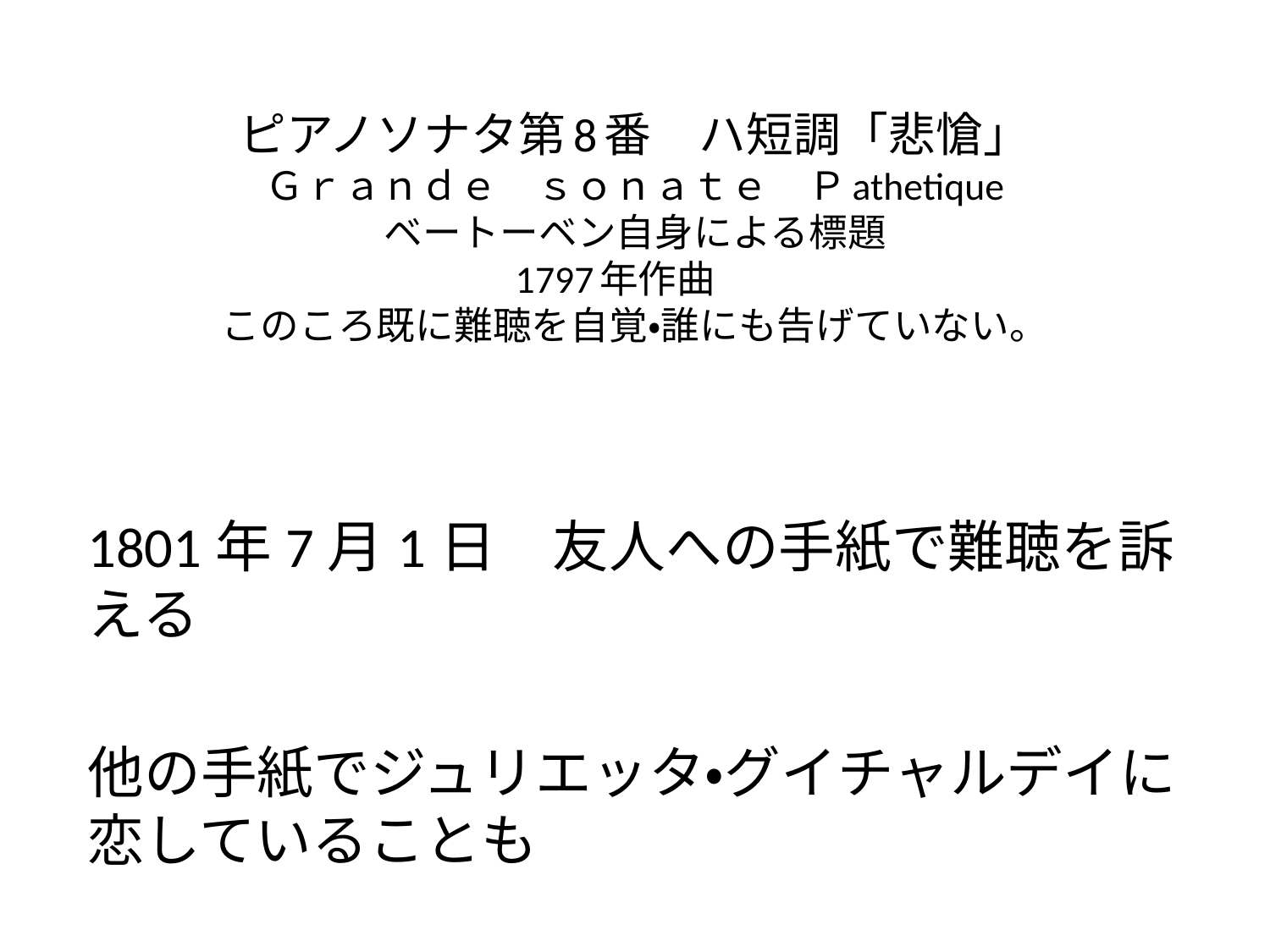

# ピアノソナタ第8番　ハ短調「悲愴」 Ｇｒａｎｄｅ　ｓｏｎａｔｅ　Ｐathetique ベートーベン自身による標題 1797年作曲　 このころ既に難聴を自覚・誰にも告げていない。

1801年7月1日　友人への手紙で難聴を訴える

他の手紙でジュリエッタ・グイチャルデイに恋していることも